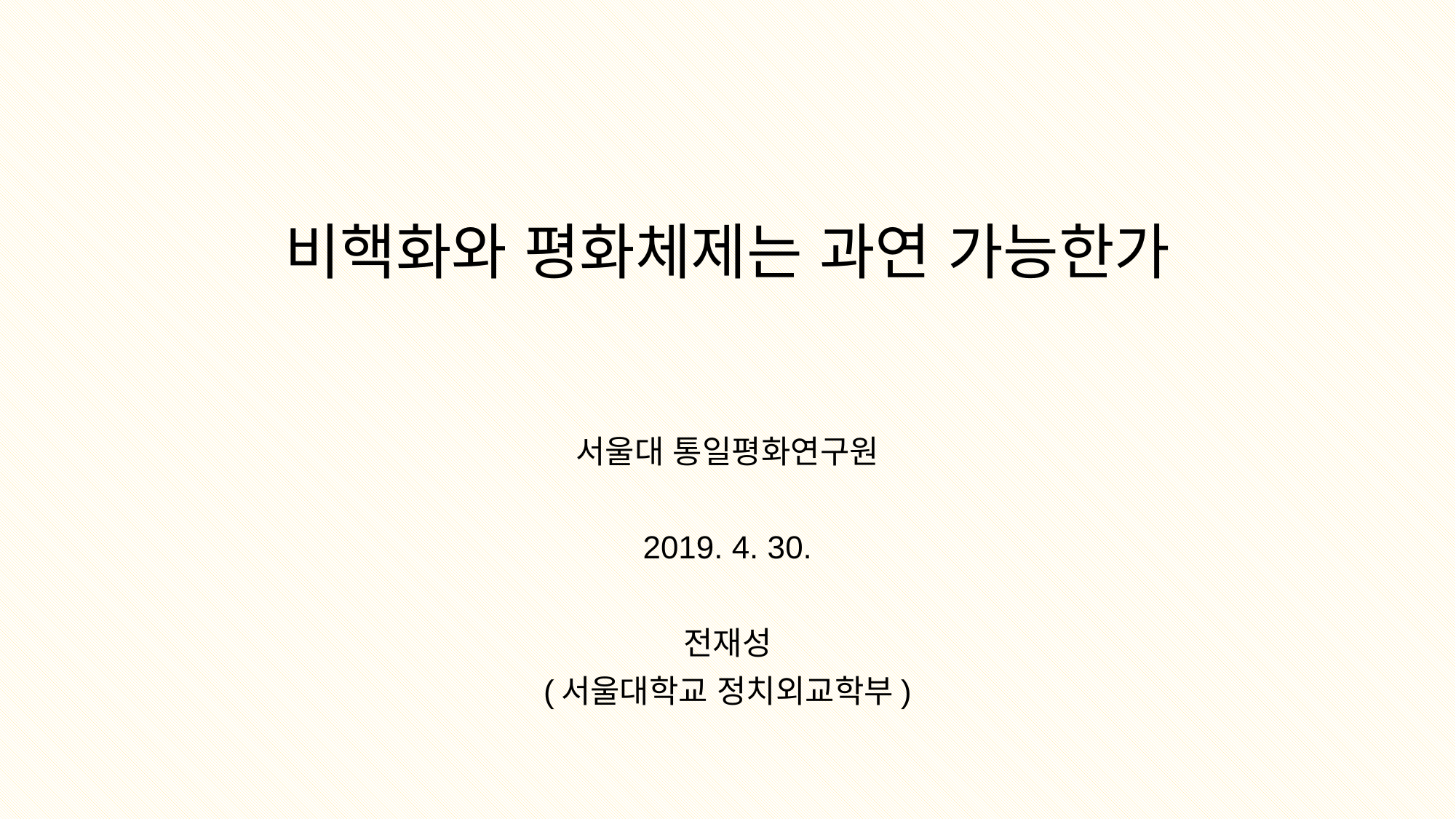

# 비핵화와 평화체제는 과연 가능한가
서울대 통일평화연구원

2019. 4. 30.

전재성
(서울대학교 정치외교학부)